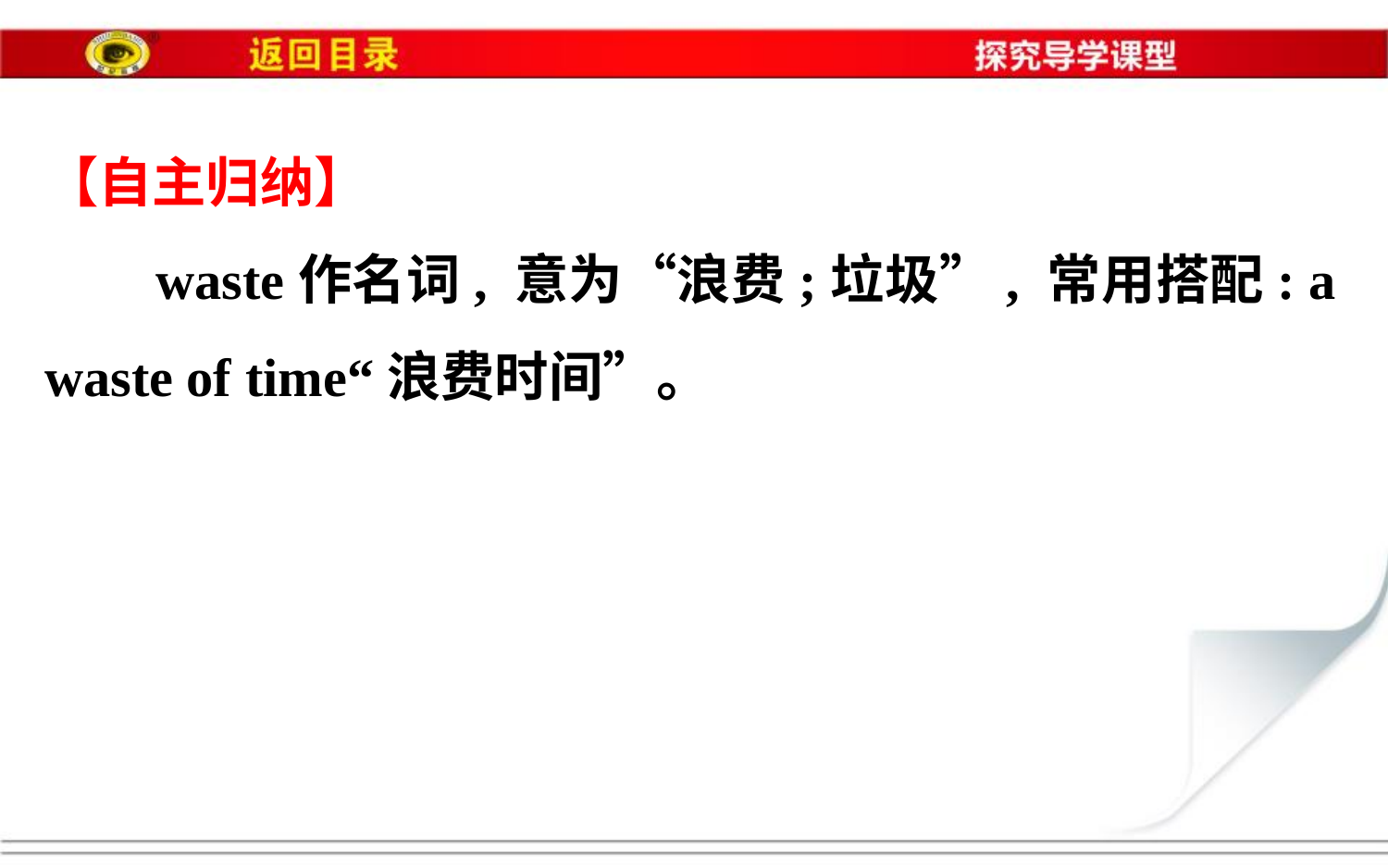

【自主归纳】
        waste作名词, 意为“浪费;垃圾”, 常用搭配: a waste of time“浪费时间”。